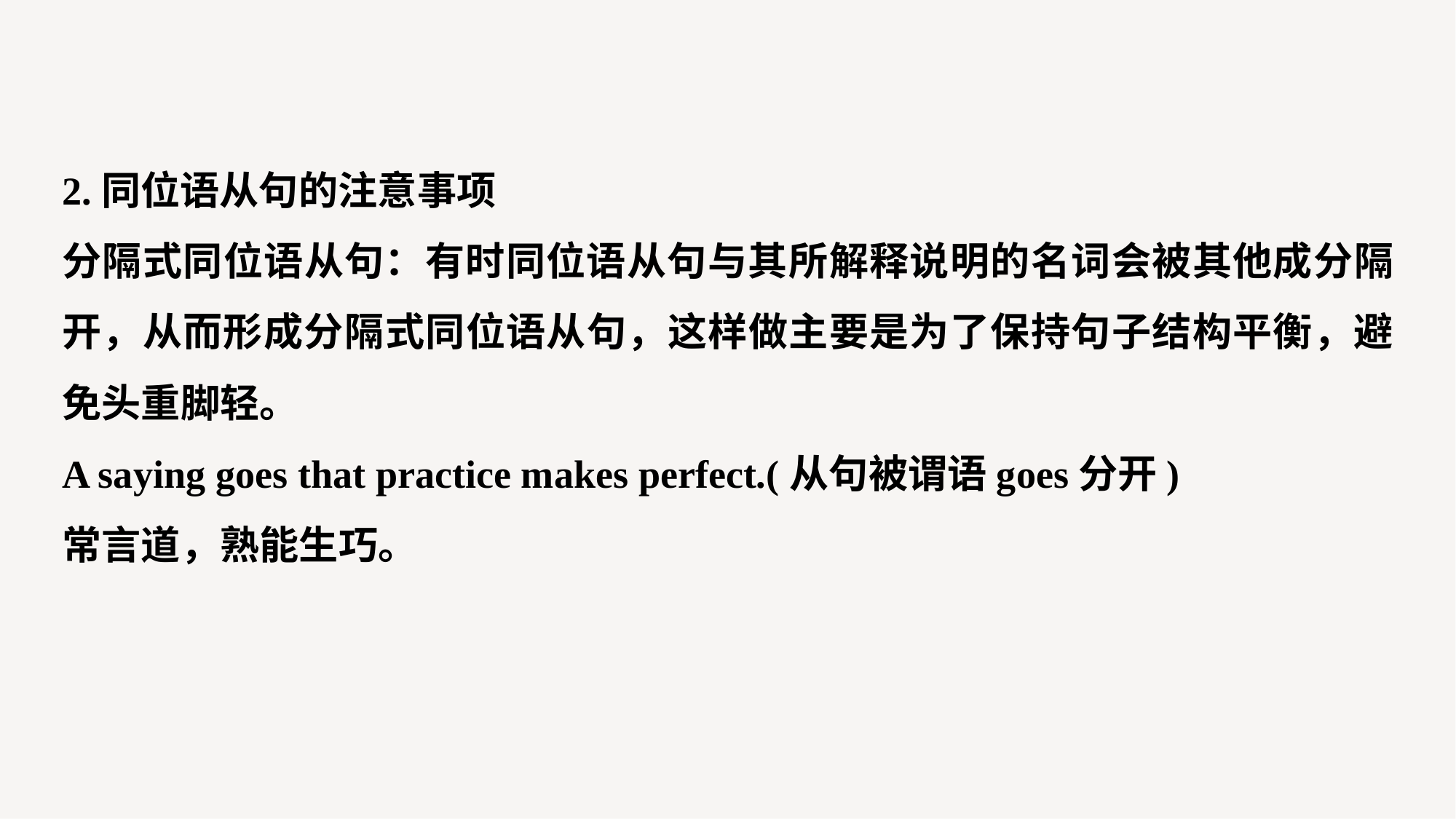

2.同位语从句的注意事项
分隔式同位语从句：有时同位语从句与其所解释说明的名词会被其他成分隔开，从而形成分隔式同位语从句，这样做主要是为了保持句子结构平衡，避免头重脚轻。
A saying goes that practice makes perfect.(从句被谓语goes分开)
常言道，熟能生巧。